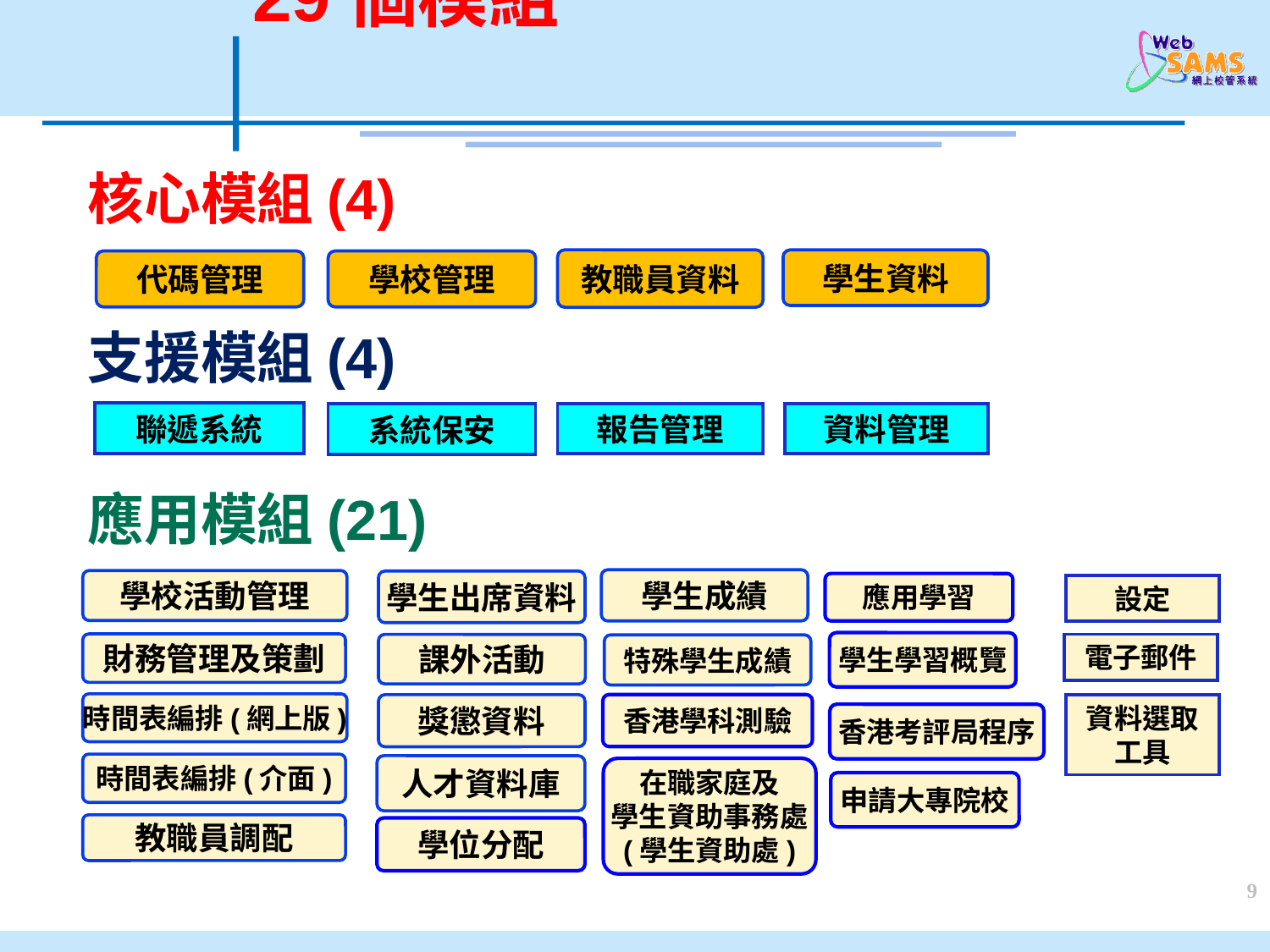

29個模組
核心模組(4)
教職員資料
學生資料
學校管理
代碼管理
聯遞系統
報告管理
資料管理
系統保安
支援模組(4)
應用模組(21)
學生成績
學校活動管理
學生出席資料
應用學習
設定
學生學習概覽
財務管理及策劃
電子郵件
課外活動
特殊學生成績
時間表編排(網上版)
香港學科測驗
獎懲資料
資料選取
工具
香港考評局程序
時間表編排(介面)
人才資料庫
在職家庭及
學生資助事務處
(學生資助處)
申請大專院校
教職員調配
學位分配
9